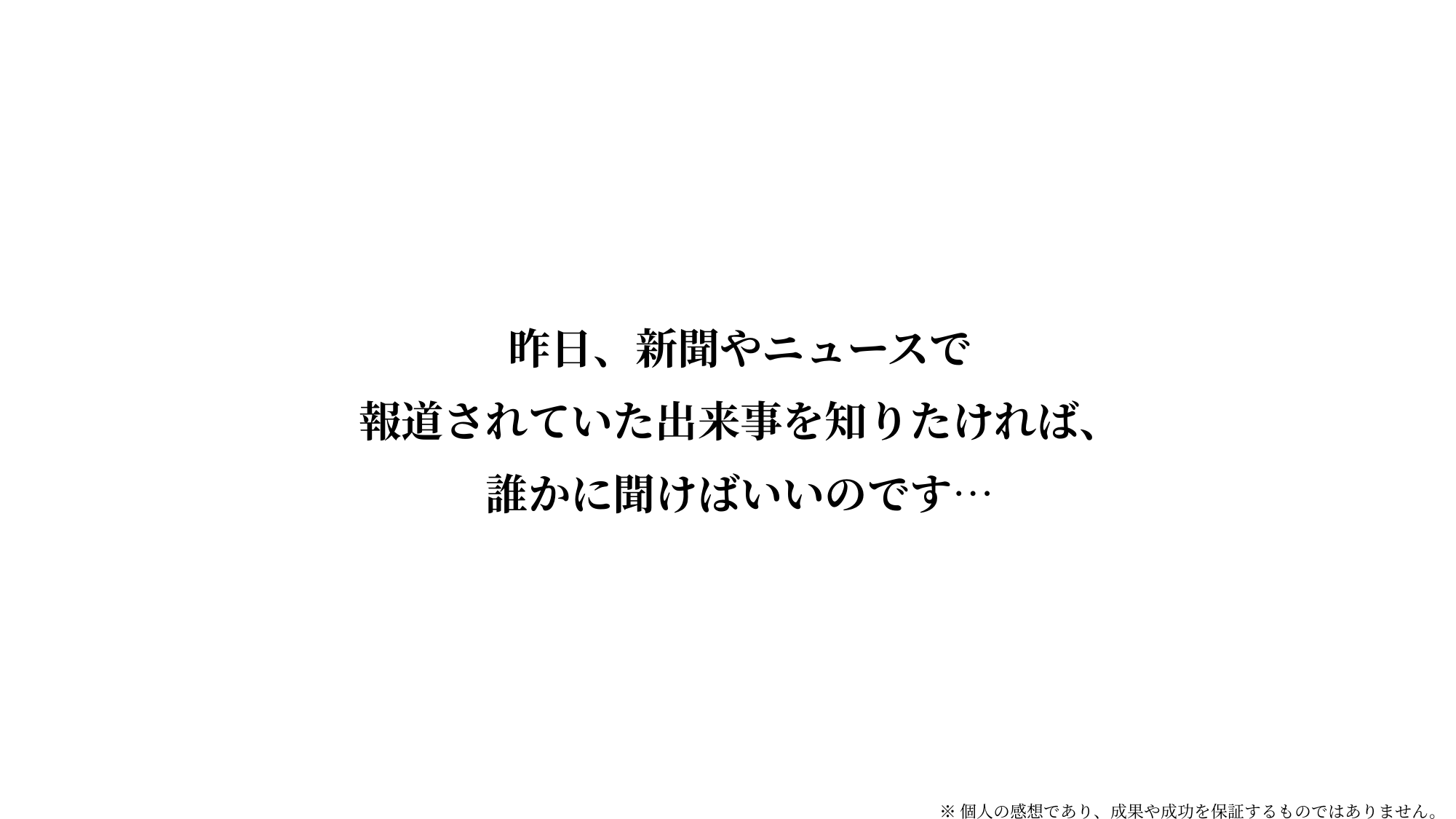

昨日、新聞やニュースで
報道されていた出来事を知りたければ、
誰かに聞けばいいのです…
※個人の感想であり、成果や成功を保証するものではありません。